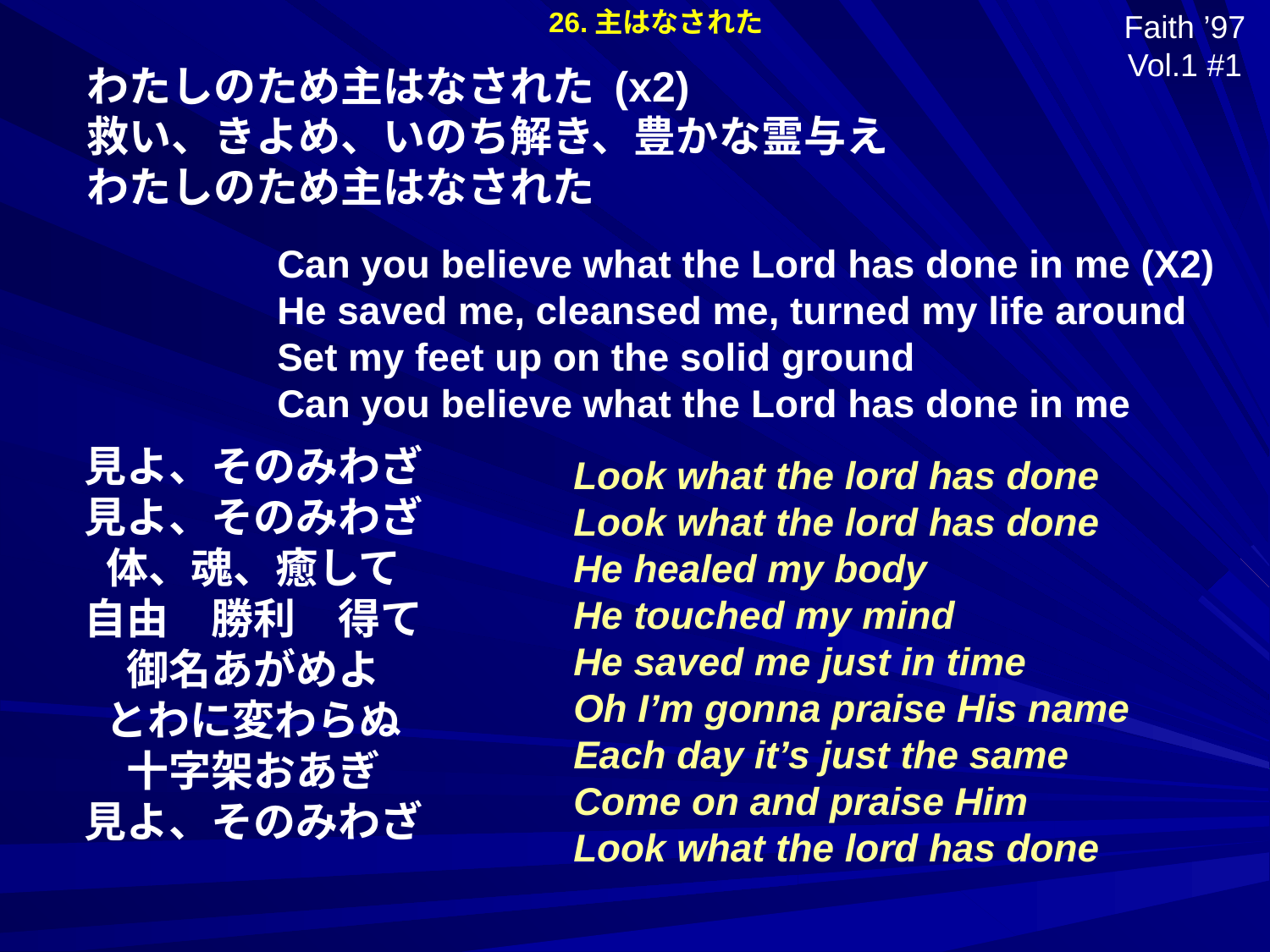

26.主はなされた
Faith ’97 Vol.1 #1
わたしのため主はなされた (x2)
救い、きよめ、いのち解き、豊かな霊与え
わたしのため主はなされた
Can you believe what the Lord has done in me (X2)
He saved me, cleansed me, turned my life around
Set my feet up on the solid ground
Can you believe what the Lord has done in me
見よ、そのみわざ
見よ、そのみわざ
体、魂、癒して
自由　勝利　得て
御名あがめよ
とわに変わらぬ
十字架おあぎ
見よ、そのみわざ
Look what the lord has done
Look what the lord has done
He healed my body
He touched my mind
He saved me just in time
Oh I’m gonna praise His name
Each day it’s just the same
Come on and praise Him
Look what the lord has done